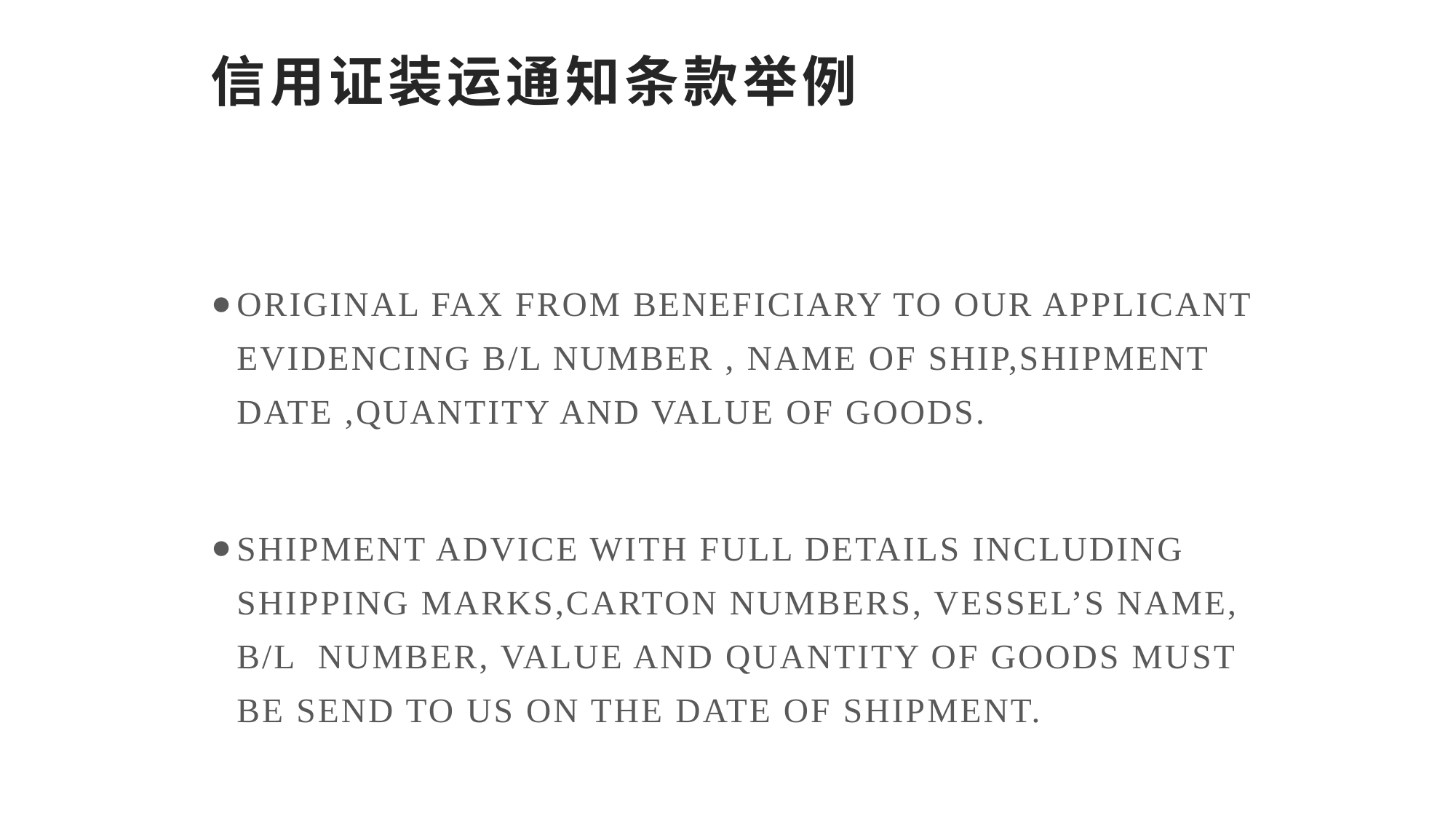

# 信用证装运通知条款举例
ORIGINAL FAX FROM BENEFICIARY TO OUR APPLICANT EVIDENCING B/L NUMBER , NAME OF SHIP,SHIPMENT DATE ,QUANTITY AND VALUE OF GOODS.

SHIPMENT ADVICE WITH FULL DETAILS INCLUDING SHIPPING MARKS,CARTON NUMBERS, VESSEL’S NAME, B/L  NUMBER, VALUE AND QUANTITY OF GOODS MUST BE SEND TO US ON THE DATE OF SHIPMENT.